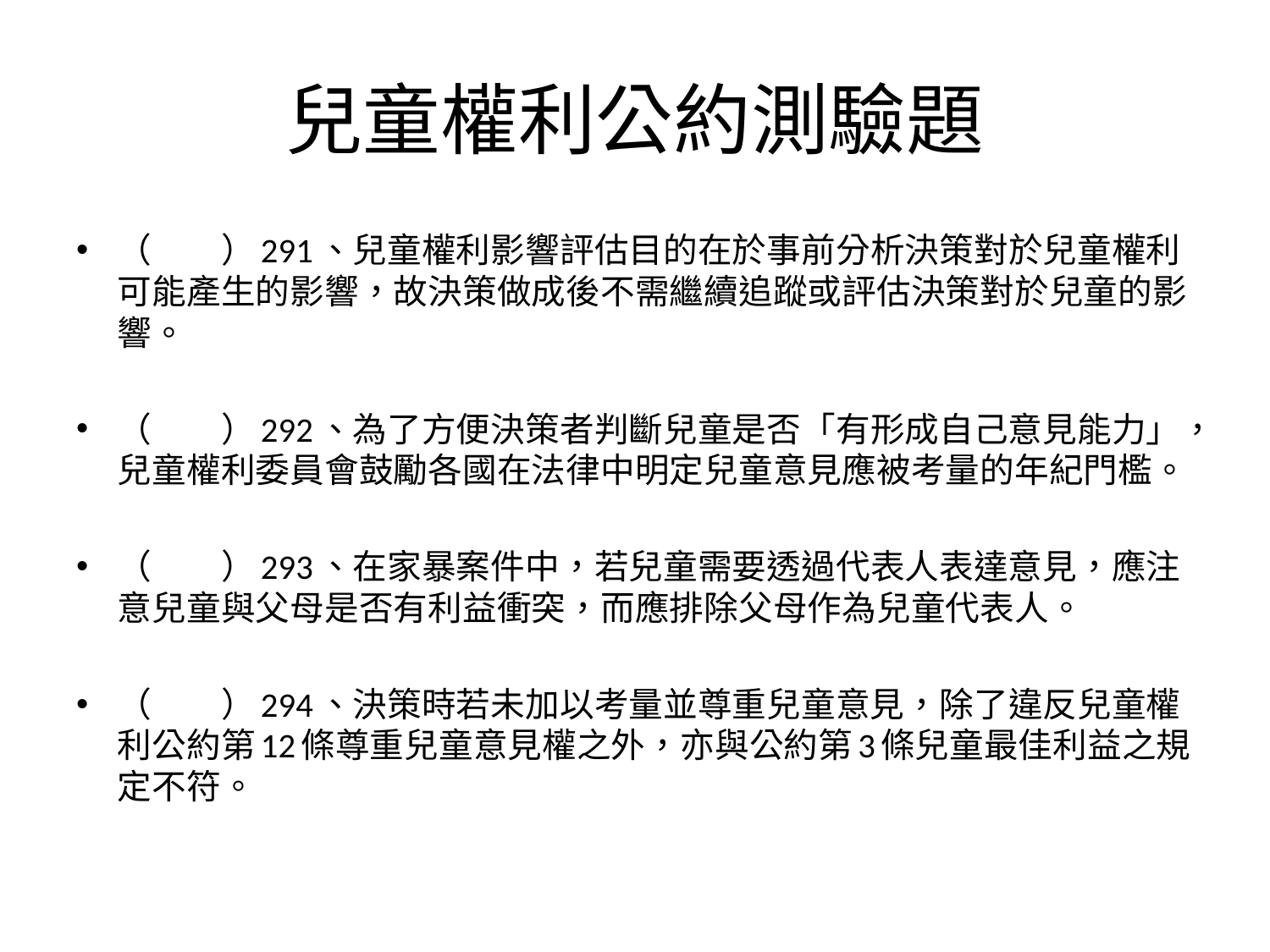

# 兒童權利公約測驗題
（　　）291、兒童權利影響評估目的在於事前分析決策對於兒童權利可能產生的影響，故決策做成後不需繼續追蹤或評估決策對於兒童的影響。

（　　）292、為了方便決策者判斷兒童是否「有形成自己意見能力」，兒童權利委員會鼓勵各國在法律中明定兒童意見應被考量的年紀門檻。

（　　）293、在家暴案件中，若兒童需要透過代表人表達意見，應注意兒童與父母是否有利益衝突，而應排除父母作為兒童代表人。

（　　）294、決策時若未加以考量並尊重兒童意見，除了違反兒童權利公約第12條尊重兒童意見權之外，亦與公約第3條兒童最佳利益之規定不符。